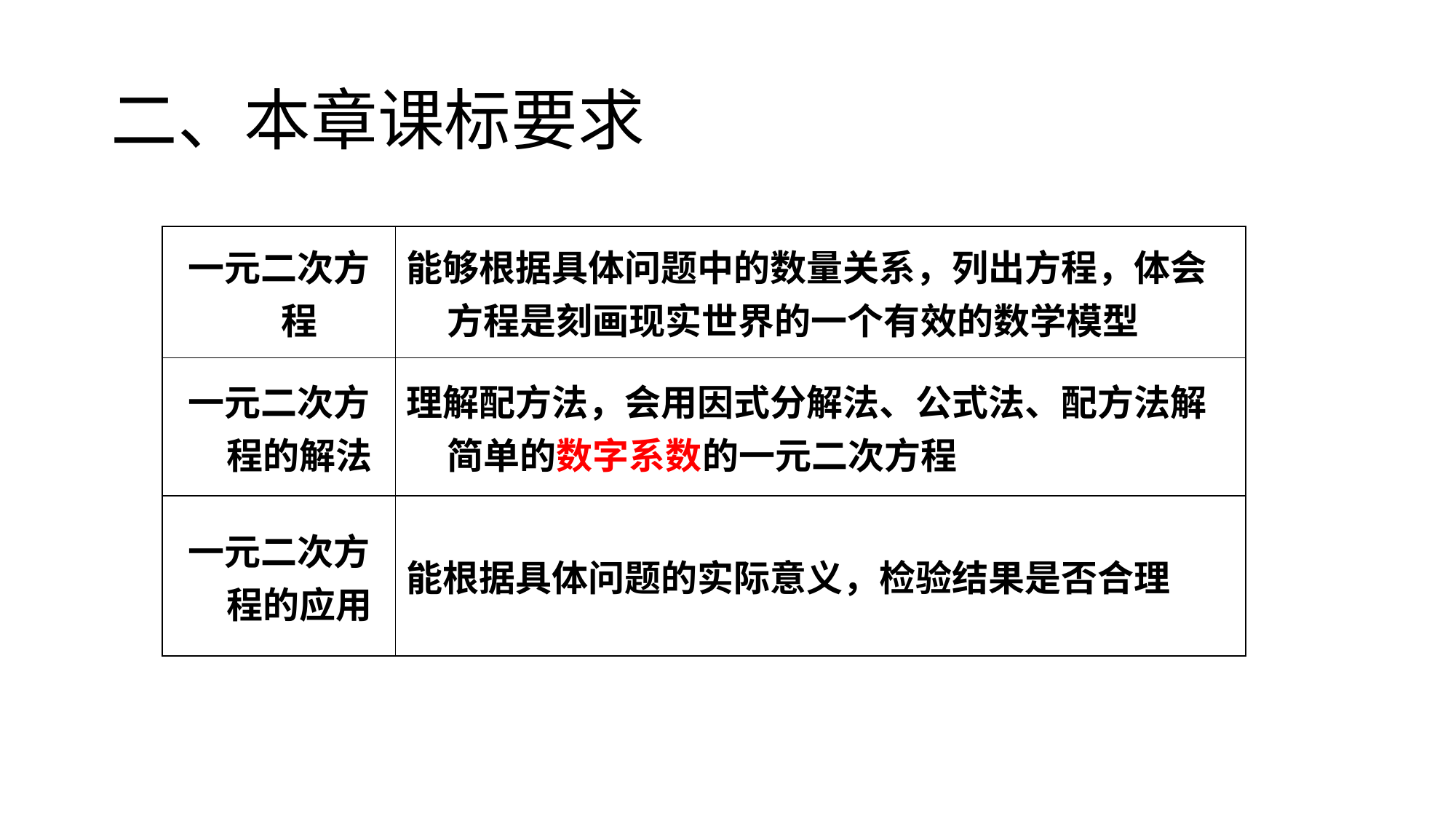

# 二、本章课标要求
| 一元二次方程 | 能够根据具体问题中的数量关系，列出方程，体会方程是刻画现实世界的一个有效的数学模型 |
| --- | --- |
| 一元二次方程的解法 | 理解配方法，会用因式分解法、公式法、配方法解简单的数字系数的一元二次方程 |
| 一元二次方程的应用 | 能根据具体问题的实际意义，检验结果是否合理 |